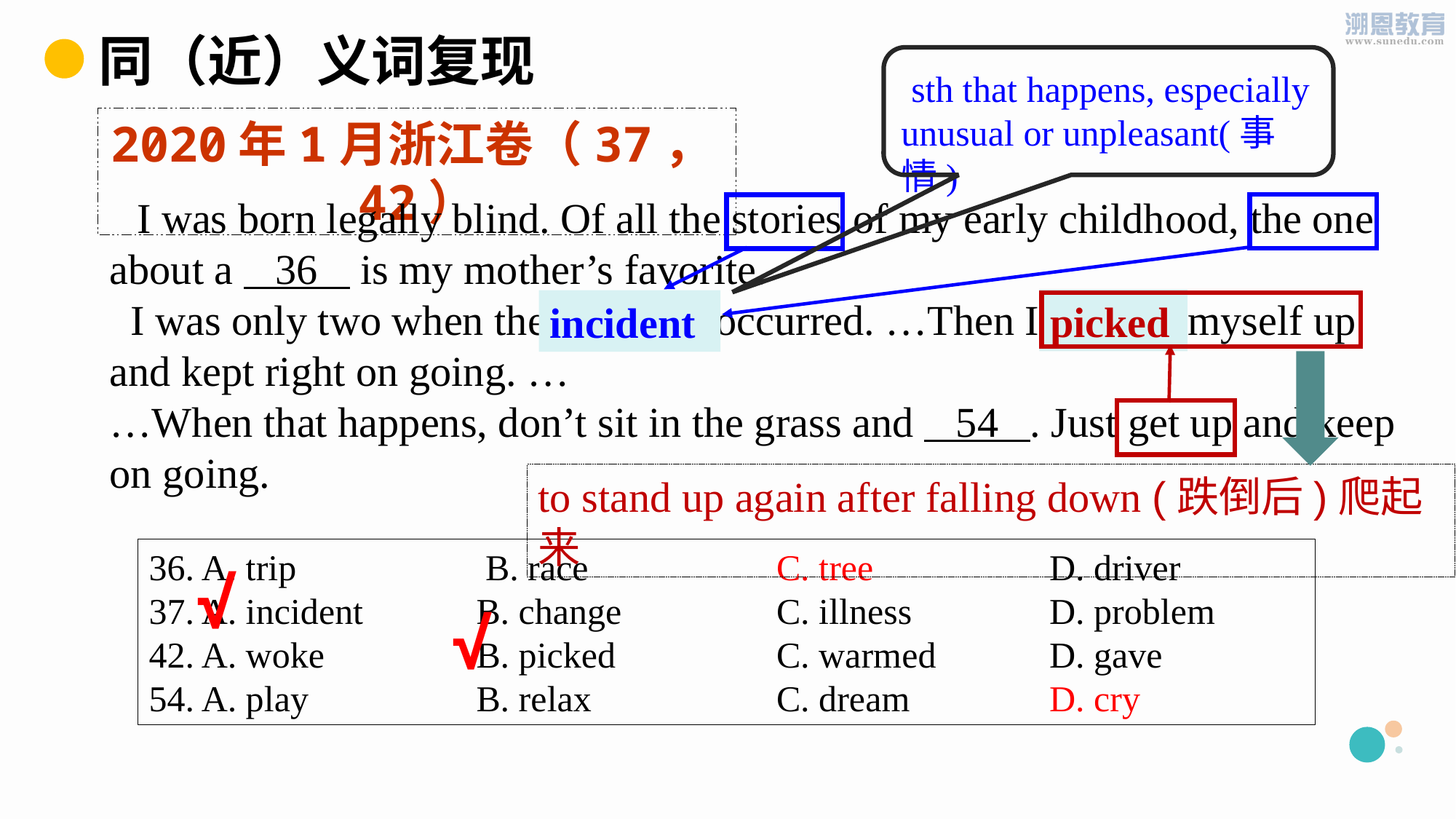

同（近）义词复现

 sth that happens, especially unusual or unpleasant(事情)
2020年1月浙江卷（37，42）
   I was born legally blind. Of all the stories of my early childhood, the one about a    36    is my mother’s favorite.
  I was only two when the      37      occurred. …Then I     42     myself up and kept right on going. …
…When that happens, don’t sit in the grass and    54   . Just get up and keep on going.

picked
incident

to stand up again after falling down (跌倒后)爬起来
36. A. trip		 B. race	         C. tree		   D. driver
37. A. incident	            B. change	         C. illness	               D. problem
42. A. woke		B. picked	         C. warmed	   D. gave
54. A. play		B. relax	         C. dream	               D. cry

√
√
PPT模板下载：www.1ppt.com/moban/     行业PPT模板：www.1ppt.com/hangye/
节日PPT模板：www.1ppt.com/jieri/           PPT素材下载：www.1ppt.com/sucai/
PPT背景图片：www.1ppt.com/beijing/      PPT图表下载：www.1ppt.com/tubiao/
优秀PPT下载：www.1ppt.com/xiazai/        PPT教程： www.1ppt.com/powerpoint/
Word教程： www.1ppt.com/word/              Excel教程：www.1ppt.com/excel/
资料下载：www.1ppt.com/ziliao/                PPT课件下载：www.1ppt.com/kejian/
范文下载：www.1ppt.com/fanwen/             试卷下载：www.1ppt.com/shiti/
教案下载：www.1ppt.com/jiaoan/
字体下载：www.1ppt.com/ziti/